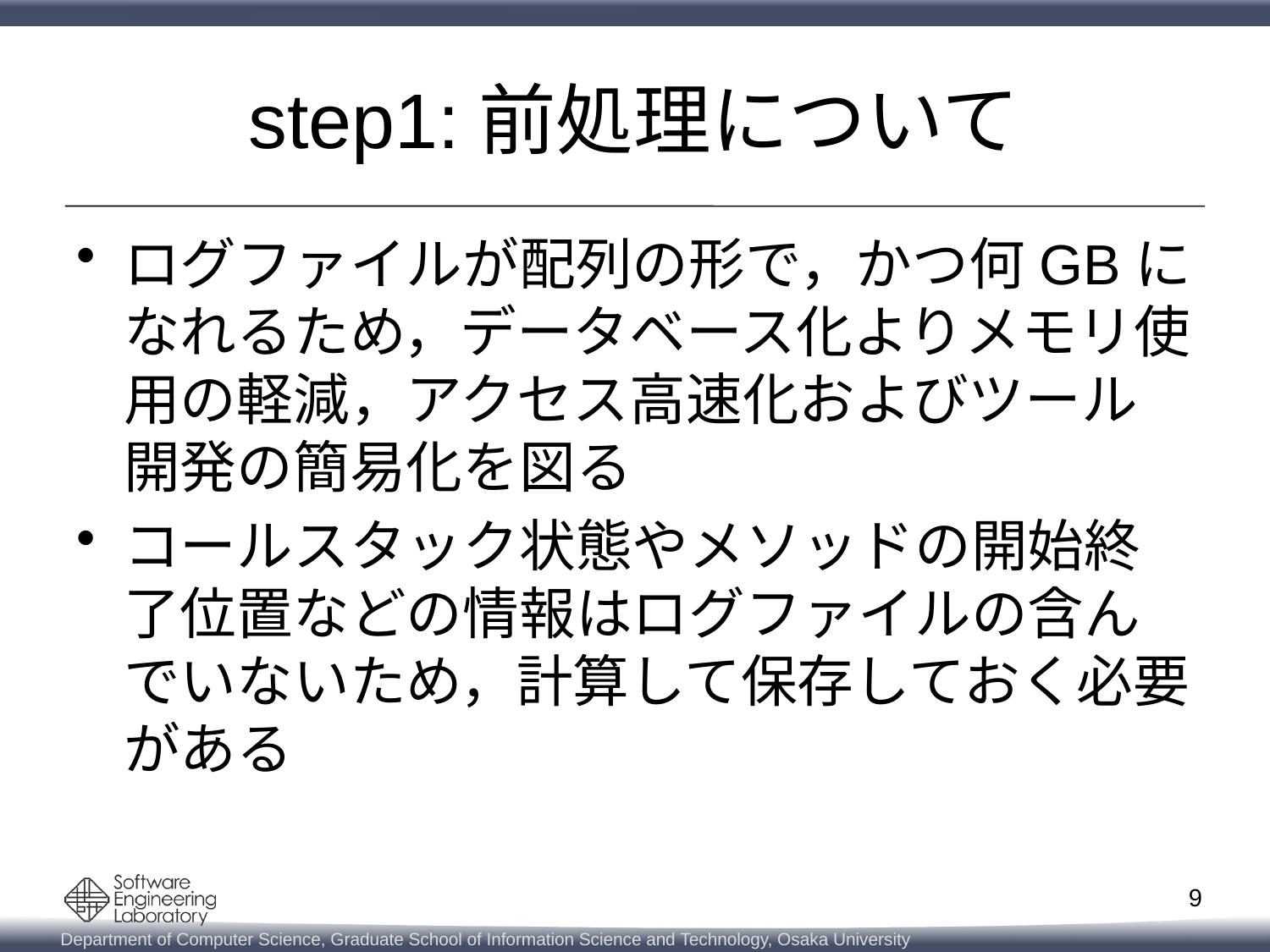

# step1:前処理について
ログファイルが配列の形で，かつ何GBになれるため，データベース化よりメモリ使用の軽減，アクセス高速化およびツール開発の簡易化を図る
コールスタック状態やメソッドの開始終了位置などの情報はログファイルの含んでいないため，計算して保存しておく必要がある

9